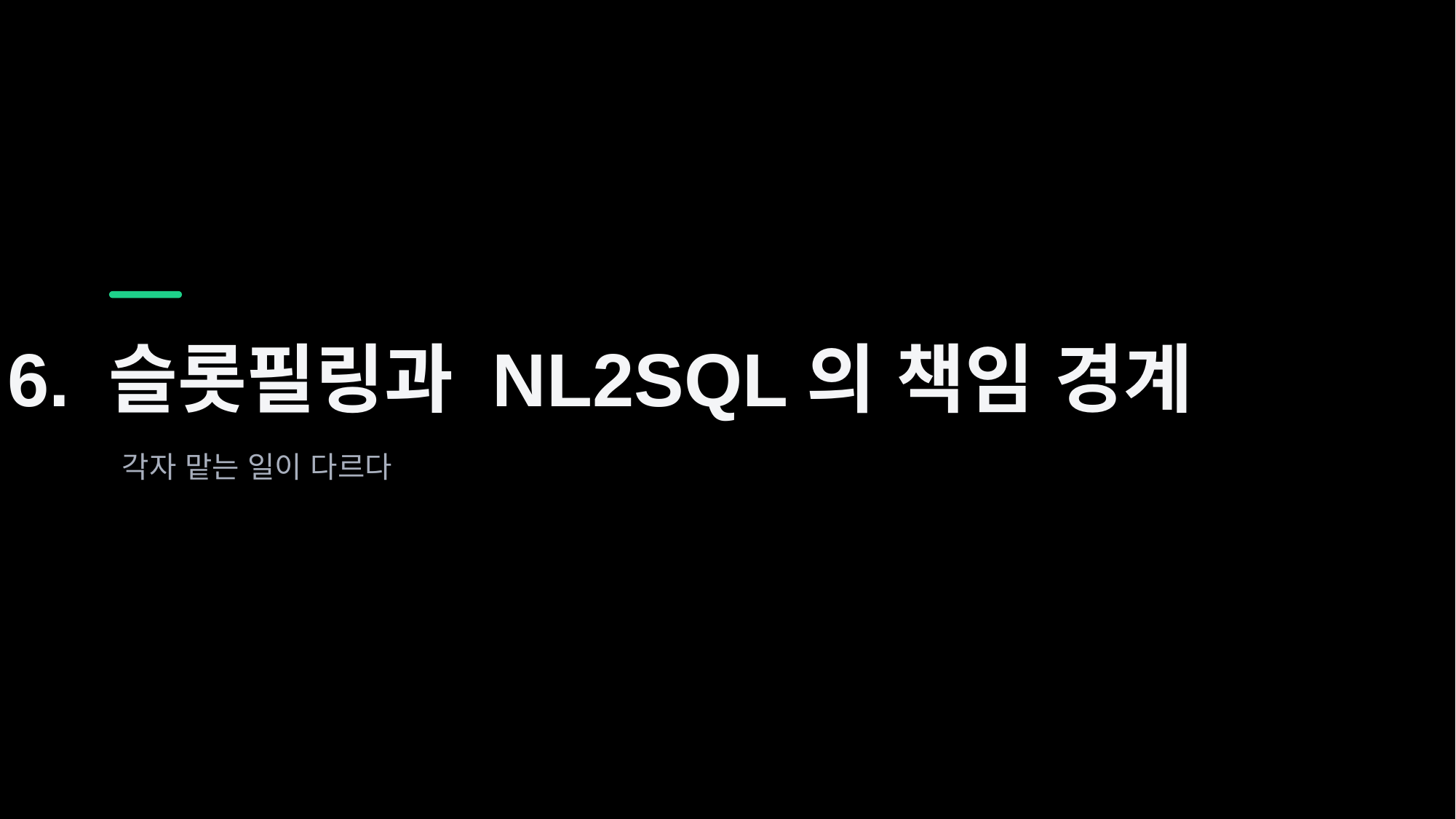

6. 슬롯필링과 NL2SQL의 책임 경계
각자 맡는 일이 다르다